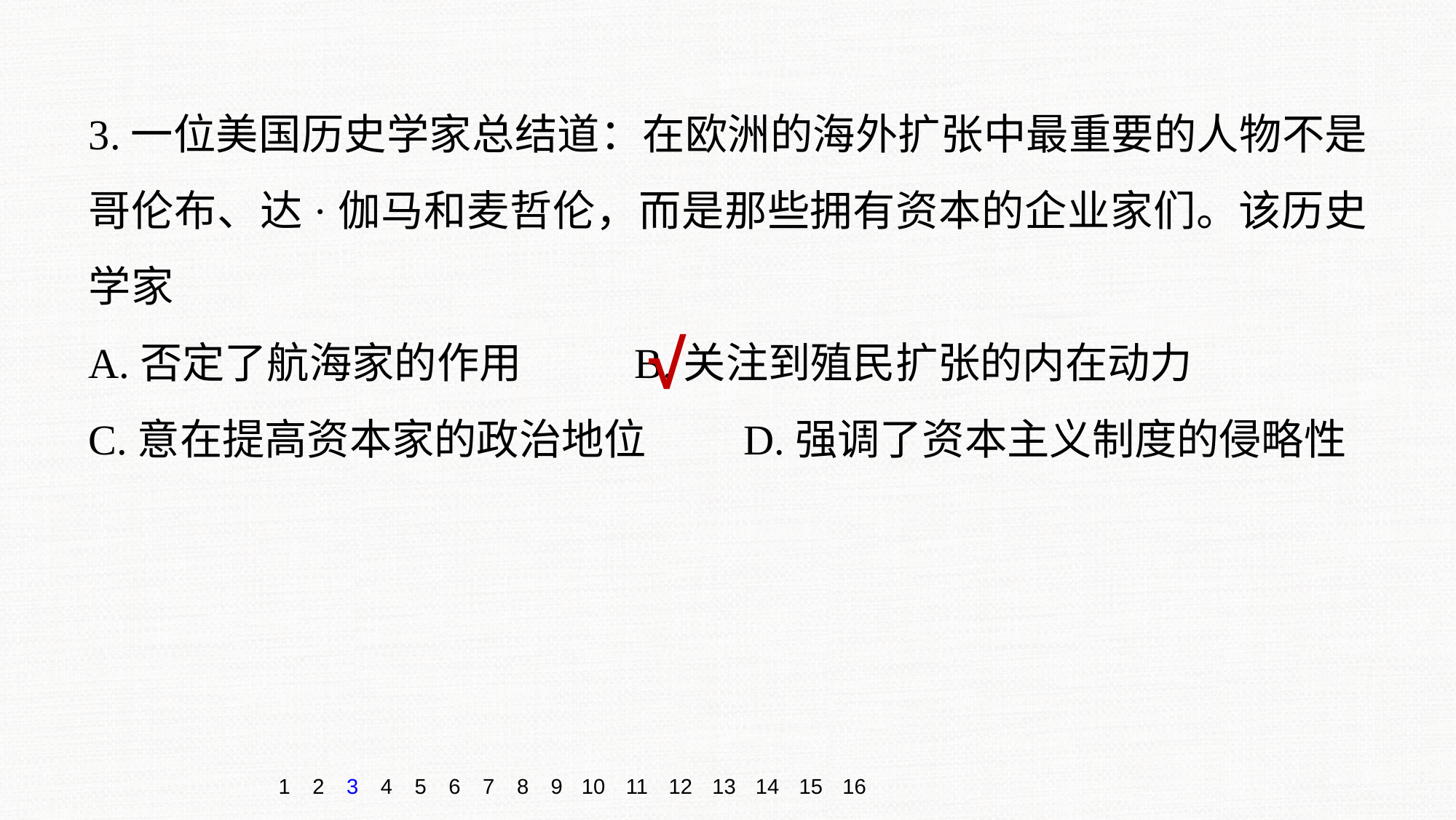

3.一位美国历史学家总结道：在欧洲的海外扩张中最重要的人物不是哥伦布、达·伽马和麦哲伦，而是那些拥有资本的企业家们。该历史学家
A.否定了航海家的作用		B.关注到殖民扩张的内在动力
C.意在提高资本家的政治地位	D.强调了资本主义制度的侵略性
√
1
2
3
4
5
6
7
8
9
10
11
12
13
14
15
16